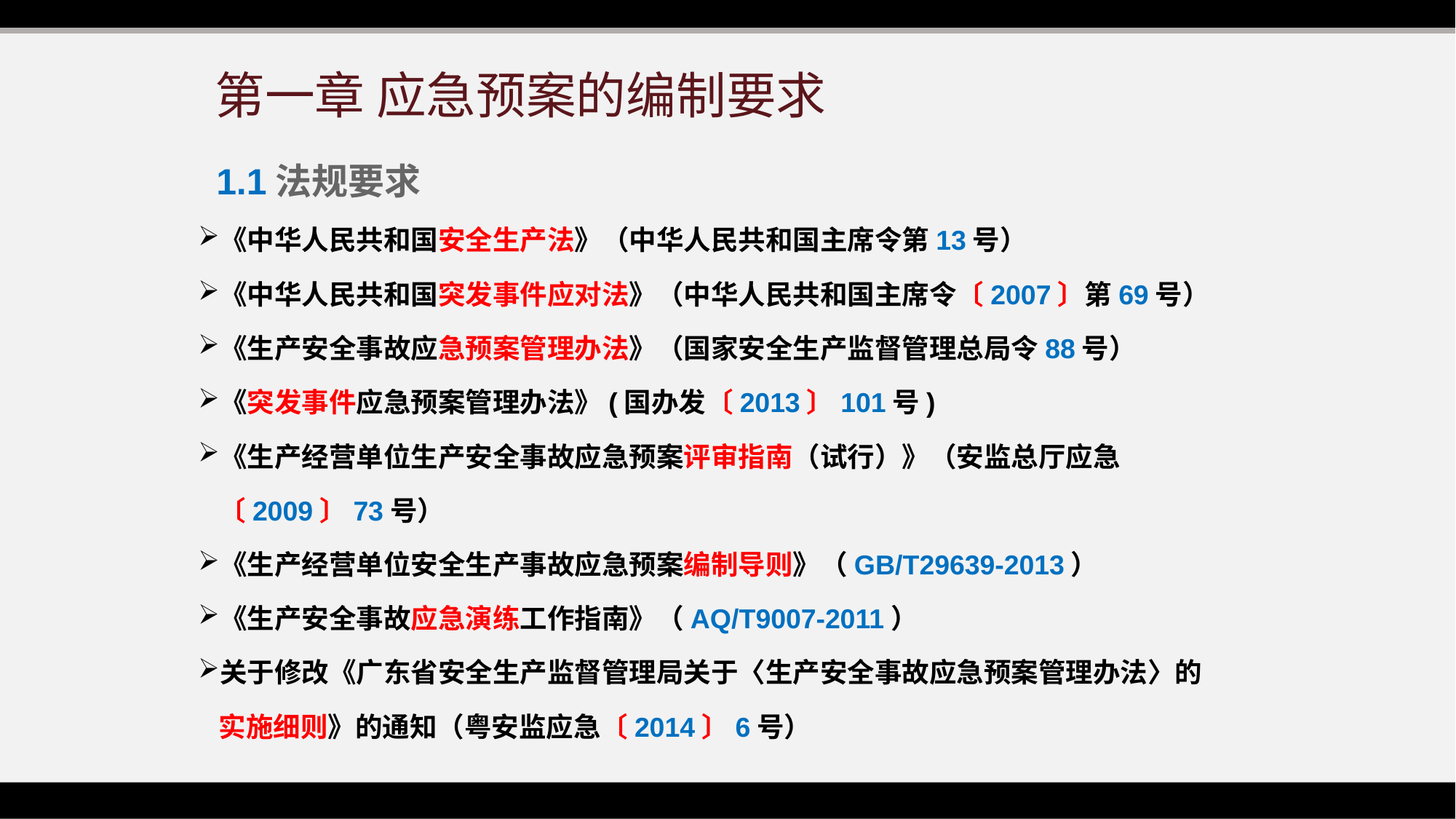

# 第一章 应急预案的编制要求
1.1法规要求
《中华人民共和国安全生产法》（中华人民共和国主席令第13号）
《中华人民共和国突发事件应对法》（中华人民共和国主席令〔2007〕第69号）
《生产安全事故应急预案管理办法》（国家安全生产监督管理总局令88号）
《突发事件应急预案管理办法》(国办发〔2013〕101号)
《生产经营单位生产安全事故应急预案评审指南（试行）》（安监总厅应急〔2009〕73号）
《生产经营单位安全生产事故应急预案编制导则》（GB/T29639-2013）
《生产安全事故应急演练工作指南》（AQ/T9007-2011）
关于修改《广东省安全生产监督管理局关于〈生产安全事故应急预案管理办法〉的实施细则》的通知（粤安监应急〔2014〕6号）
3